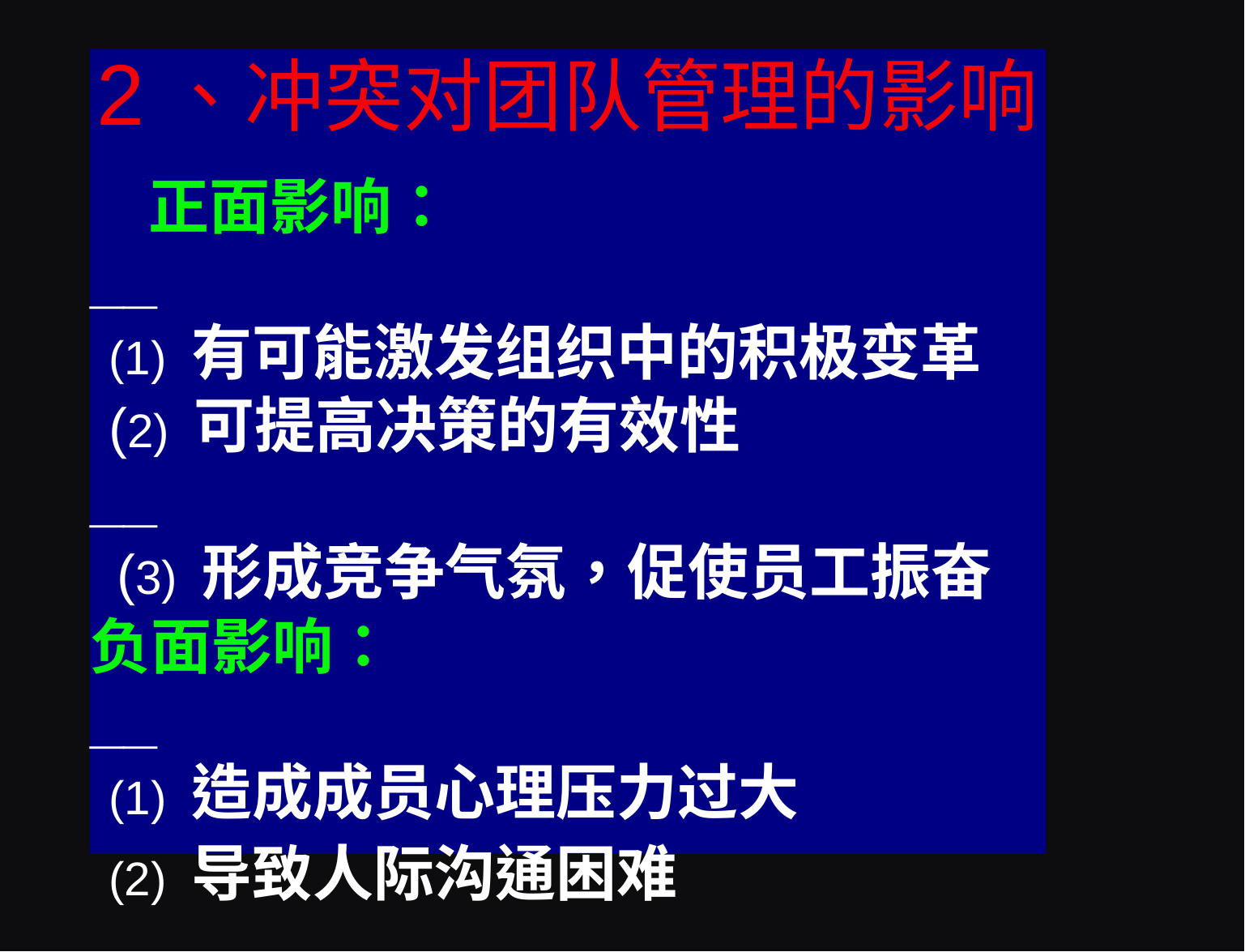

2、冲突对团队管理的影响
正面影响：
__
(1) 有可能激发组织中的积极变革
(2) 可提高决策的有效性
__
(3) 形成竞争气氛，促使员工振奋 负面影响：
__
(1) 造成成员心理压力过大
(2) 导致人际沟通困难
__
(3) 引起工作效率和工作满意度下降
(4) 导致员工抵抗企业变革
(5) 造成员工对企业的忠诚度下降